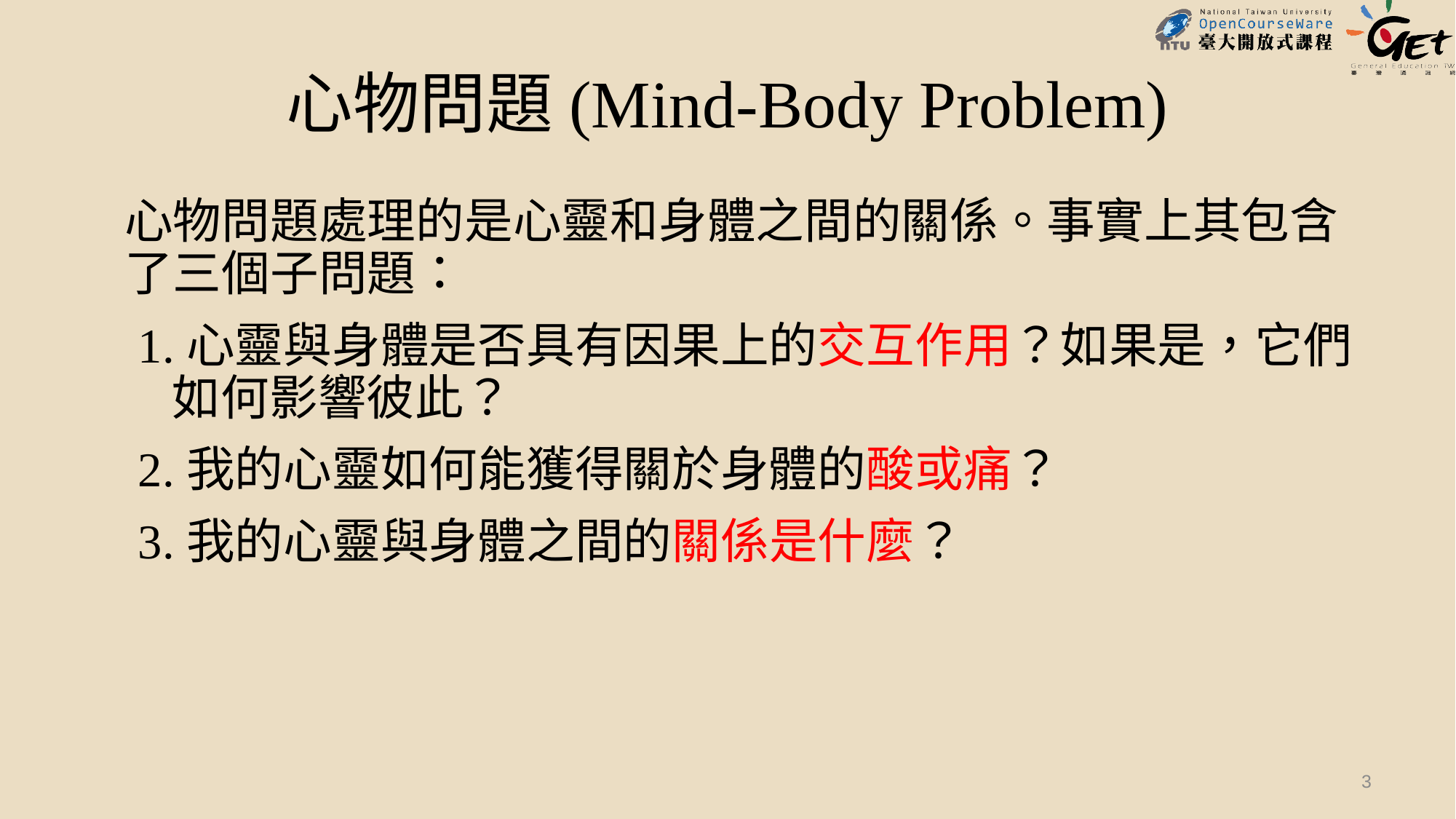

# 心物問題(Mind-Body Problem)
	心物問題處理的是心靈和身體之間的關係。事實上其包含了三個子問題：
1.心靈與身體是否具有因果上的交互作用？如果是，它們如何影響彼此？
2.我的心靈如何能獲得關於身體的酸或痛？
3.我的心靈與身體之間的關係是什麼？
3